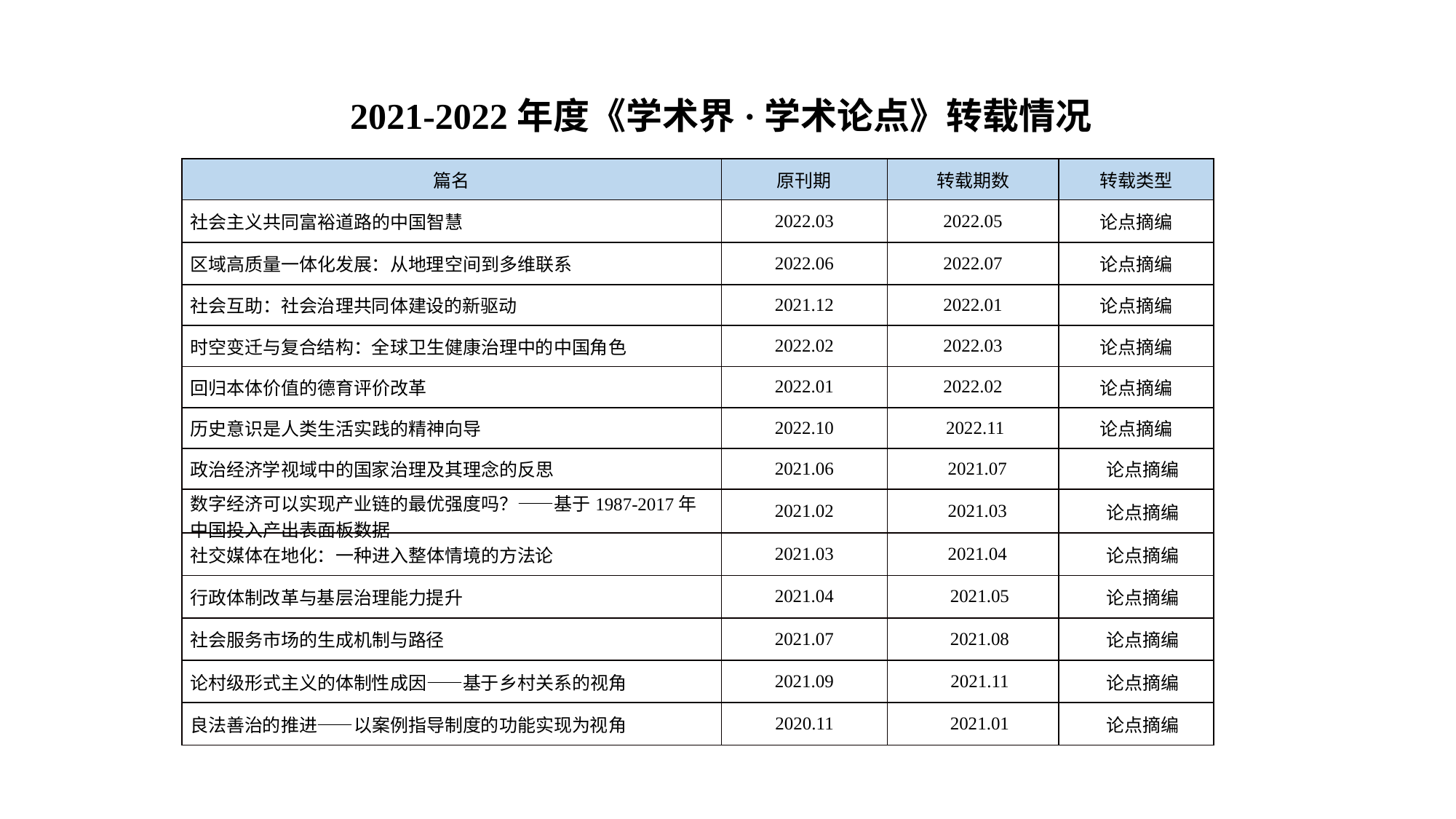

2021-2022年度《学术界·学术论点》转载情况
| 篇名 | 原刊期 | 转载期数 | 转载类型 |
| --- | --- | --- | --- |
| 社会主义共同富裕道路的中国智慧 | 2022.03 | 2022.05 | 论点摘编 |
| 区域高质量一体化发展：从地理空间到多维联系 | 2022.06 | 2022.07 | 论点摘编 |
| 社会互助：社会治理共同体建设的新驱动 | 2021.12 | 2022.01 | 论点摘编 |
| 时空变迁与复合结构：全球卫生健康治理中的中国角色 | 2022.02 | 2022.03 | 论点摘编 |
| 回归本体价值的德育评价改革 | 2022.01 | 2022.02 | 论点摘编 |
| 历史意识是人类生活实践的精神向导 | 2022.10 | 2022.11 | 论点摘编 |
| 政治经济学视域中的国家治理及其理念的反思 | 2021.06 | 2021.07 | 论点摘编 |
| 数字经济可以实现产业链的最优强度吗？——基于1987-2017年中国投入产出表面板数据 | 2021.02 | 2021.03 | 论点摘编 |
| 社交媒体在地化：一种进入整体情境的方法论 | 2021.03 | 2021.04 | 论点摘编 |
| 行政体制改革与基层治理能力提升 | 2021.04 | 2021.05 | 论点摘编 |
| 社会服务市场的生成机制与路径 | 2021.07 | 2021.08 | 论点摘编 |
| 论村级形式主义的体制性成因——基于乡村关系的视角 | 2021.09 | 2021.11 | 论点摘编 |
| 良法善治的推进——以案例指导制度的功能实现为视角 | 2020.11 | 2021.01 | 论点摘编 |